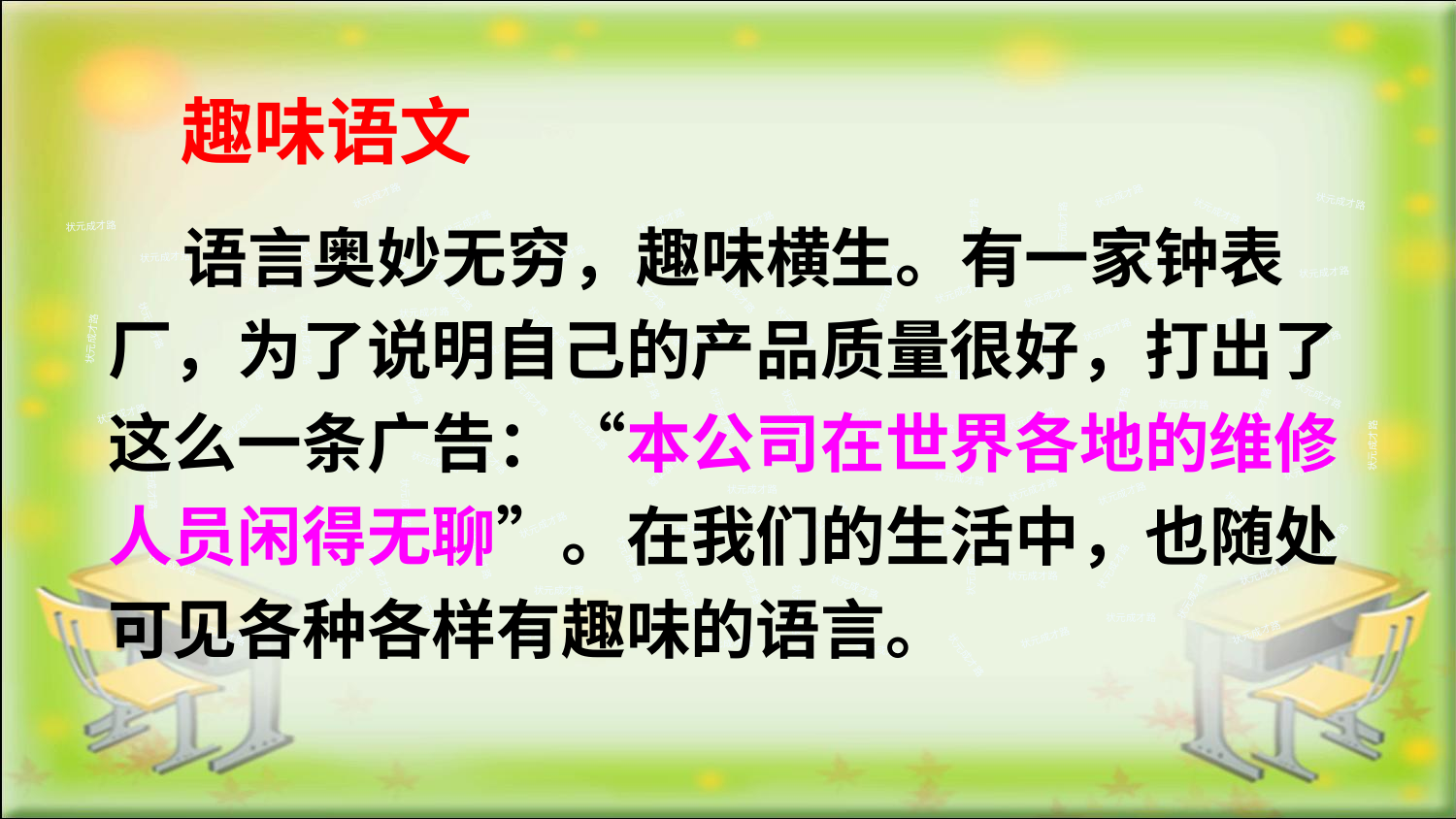

趣味语文
状元成才路
状元成才路
状元成才路
    语言奥妙无穷，趣味横生。有一家钟表厂，为了说明自己的产品质量很好，打出了这么一条广告：“本公司在世界各地的维修人员闲得无聊”。在我们的生活中，也随处可见各种各样有趣味的语言。
状元成才路
状元成才路
状元成才路
状元成才路
状元成才路
状元成才路
状元成才路
状元成才路
状元成才路
状元成才路
状元成才路
状元成才路
状元成才路
状元成才路
状元成才路
状元成才路
状元成才路
状元成才路
状元成才路
状元成才路
状元成才路
状元成才路
状元成才路
状元成才路
状元成才路
状元成才路
状元成才路
状元成才路
状元成才路
状元成才路
状元成才路
状元成才路
状元成才路
状元成才路
状元成才路
状元成才路
状元成才路
状元成才路
状元成才路
状元成才路
状元成才路
状元成才路
状元成才路
状元成才路
状元成才路
状元成才路
状元成才路
状元成才路
状元成才路
状元成才路
状元成才路
状元成才路
状元成才路
状元成才路
状元成才路
状元成才路
状元成才路
状元成才路
状元成才路
状元成才路
状元成才路
状元成才路
状元成才路
状元成才路
状元成才路
状元成才路
状元成才路
状元成才路
状元成才路
状元成才路
状元成才路
状元成才路
状元成才路
状元成才路
状元成才路
状元成才路
状元成才路
状元成才路
状元成才路
状元成才路
状元成才路
状元成才路
状元成才路
状元成才路
状元成才路
状元成才路
状元成才路
状元成才路
状元成才路
状元成才路
状元成才路
状元成才路
状元成才路
状元成才路
状元成才路
状元成才路
状元成才路